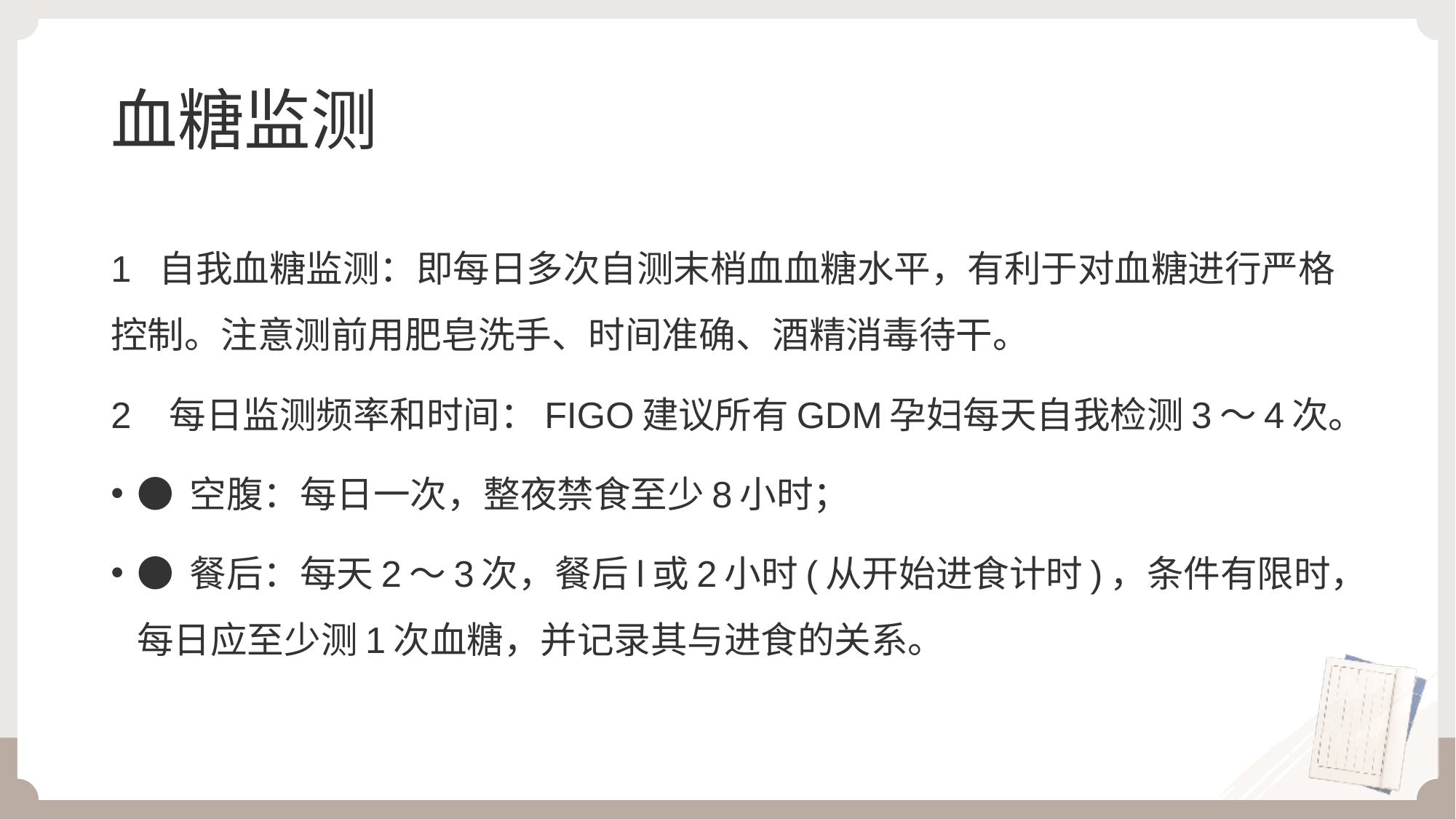

血糖监测
1  自我血糖监测：即每日多次自测末梢血血糖水平，有利于对血糖进行严格控制。注意测前用肥皂洗手、时间准确、酒精消毒待干。
2   每日监测频率和时间：FIGO建议所有GDM孕妇每天自我检测3～4次。
● 空腹：每日一次，整夜禁食至少8小时；
● 餐后：每天2～3次，餐后l或2小时(从开始进食计时)，条件有限时，每日应至少测1次血糖，并记录其与进食的关系。